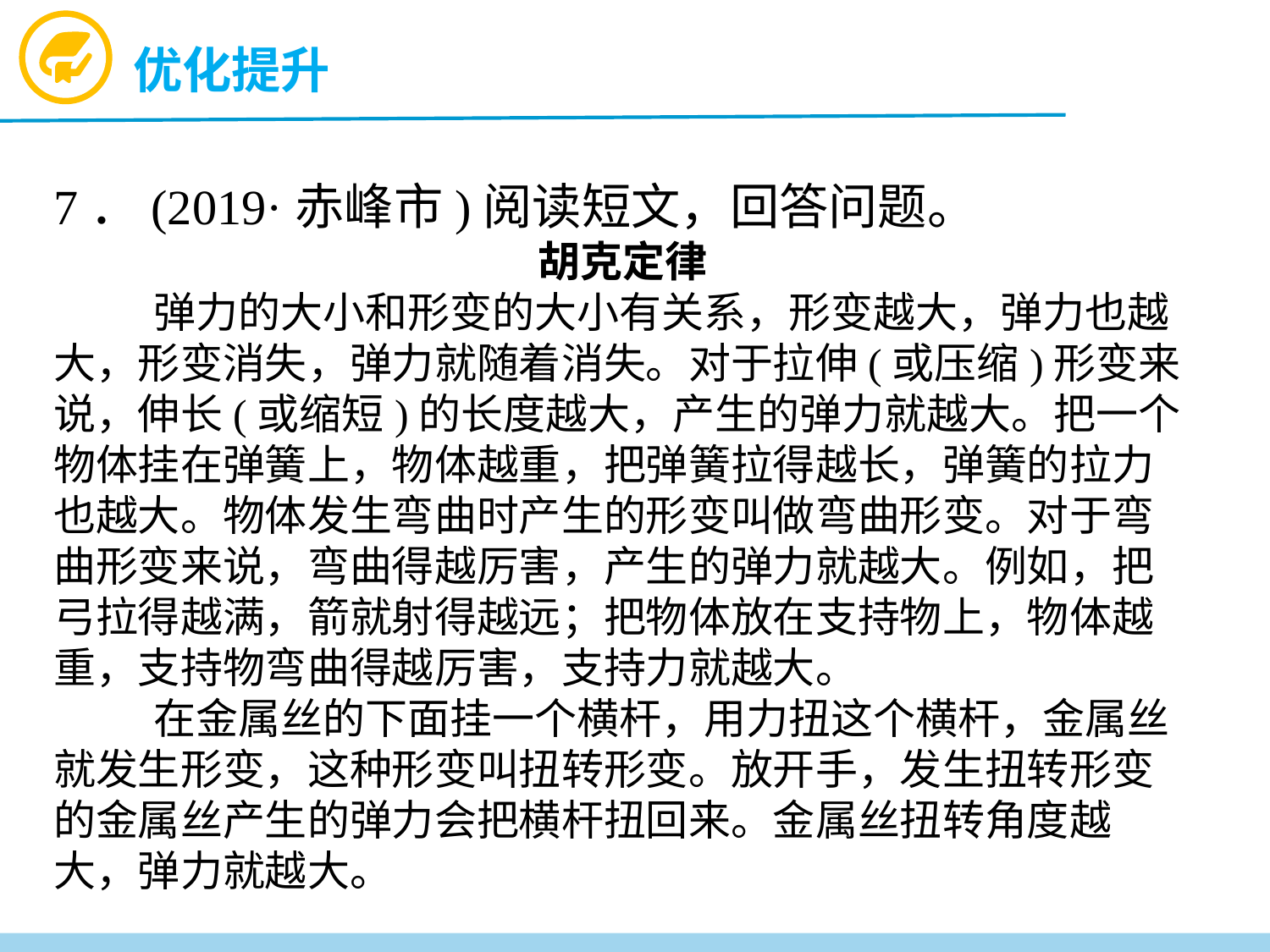

优化提升
7．(2019·赤峰市)阅读短文，回答问题。
胡克定律
弹力的大小和形变的大小有关系，形变越大，弹力也越大，形变消失，弹力就随着消失。对于拉伸(或压缩)形变来说，伸长(或缩短)的长度越大，产生的弹力就越大。把一个物体挂在弹簧上，物体越重，把弹簧拉得越长，弹簧的拉力也越大。物体发生弯曲时产生的形变叫做弯曲形变。对于弯曲形变来说，弯曲得越厉害，产生的弹力就越大。例如，把弓拉得越满，箭就射得越远；把物体放在支持物上，物体越重，支持物弯曲得越厉害，支持力就越大。
在金属丝的下面挂一个横杆，用力扭这个横杆，金属丝就发生形变，这种形变叫扭转形变。放开手，发生扭转形变的金属丝产生的弹力会把横杆扭回来。金属丝扭转角度越大，弹力就越大。